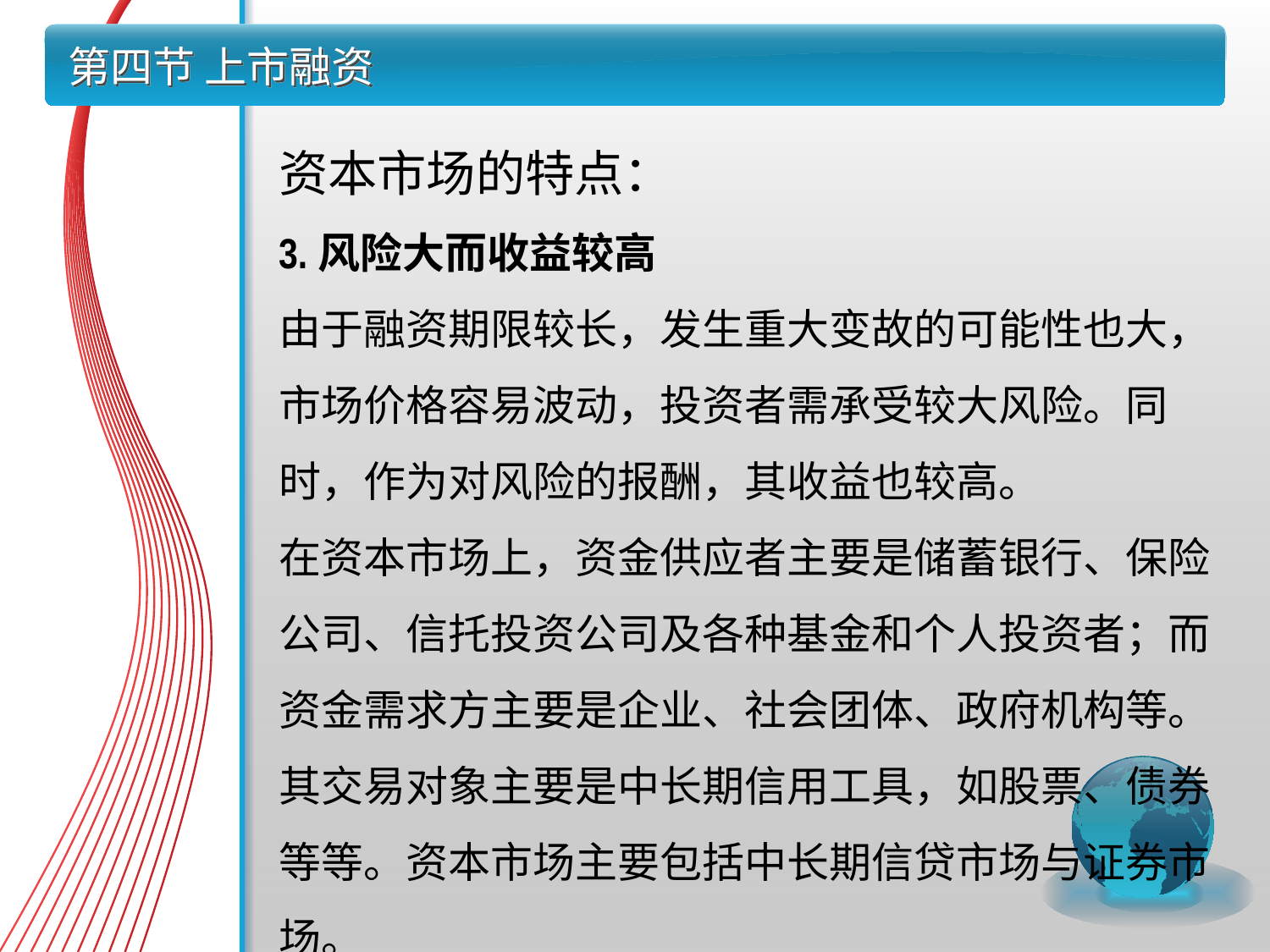

# 第四节 上市融资
资本市场的特点：
3.风险大而收益较高
由于融资期限较长，发生重大变故的可能性也大，市场价格容易波动，投资者需承受较大风险。同时，作为对风险的报酬，其收益也较高。
在资本市场上，资金供应者主要是储蓄银行、保险公司、信托投资公司及各种基金和个人投资者；而资金需求方主要是企业、社会团体、政府机构等。其交易对象主要是中长期信用工具，如股票、债券等等。资本市场主要包括中长期信贷市场与证券市场。